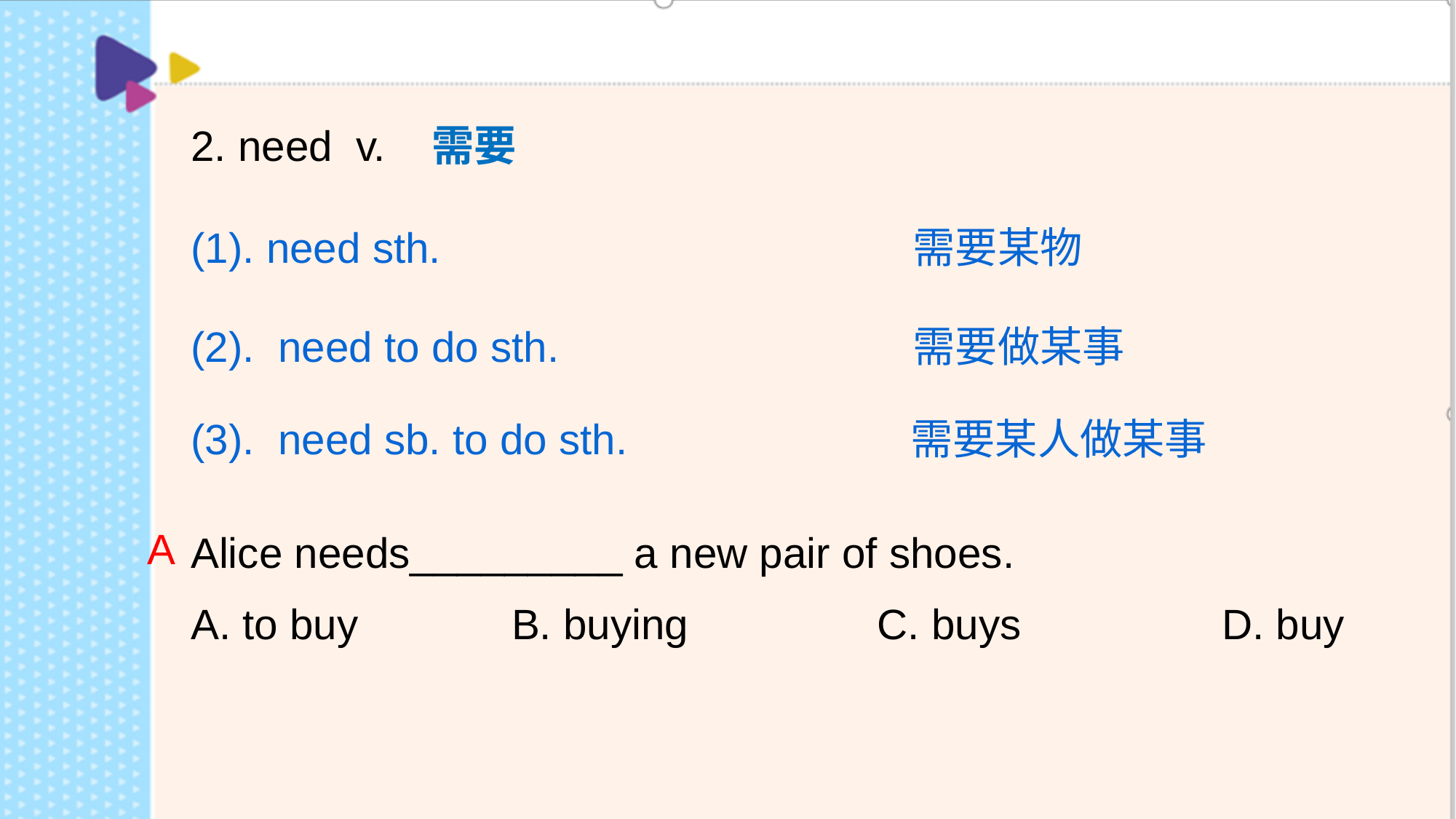

2. need  v.   需要
(1). need sth.                                       需要某物
(2).  need to do sth.                             需要做某事
(3).  need sb. to do sth.                       需要某人做某事
| Alice needs\_\_\_\_\_\_\_\_\_ a new pair of shoes. A. to buy B. buying C. buys D. buy |
| --- |
A